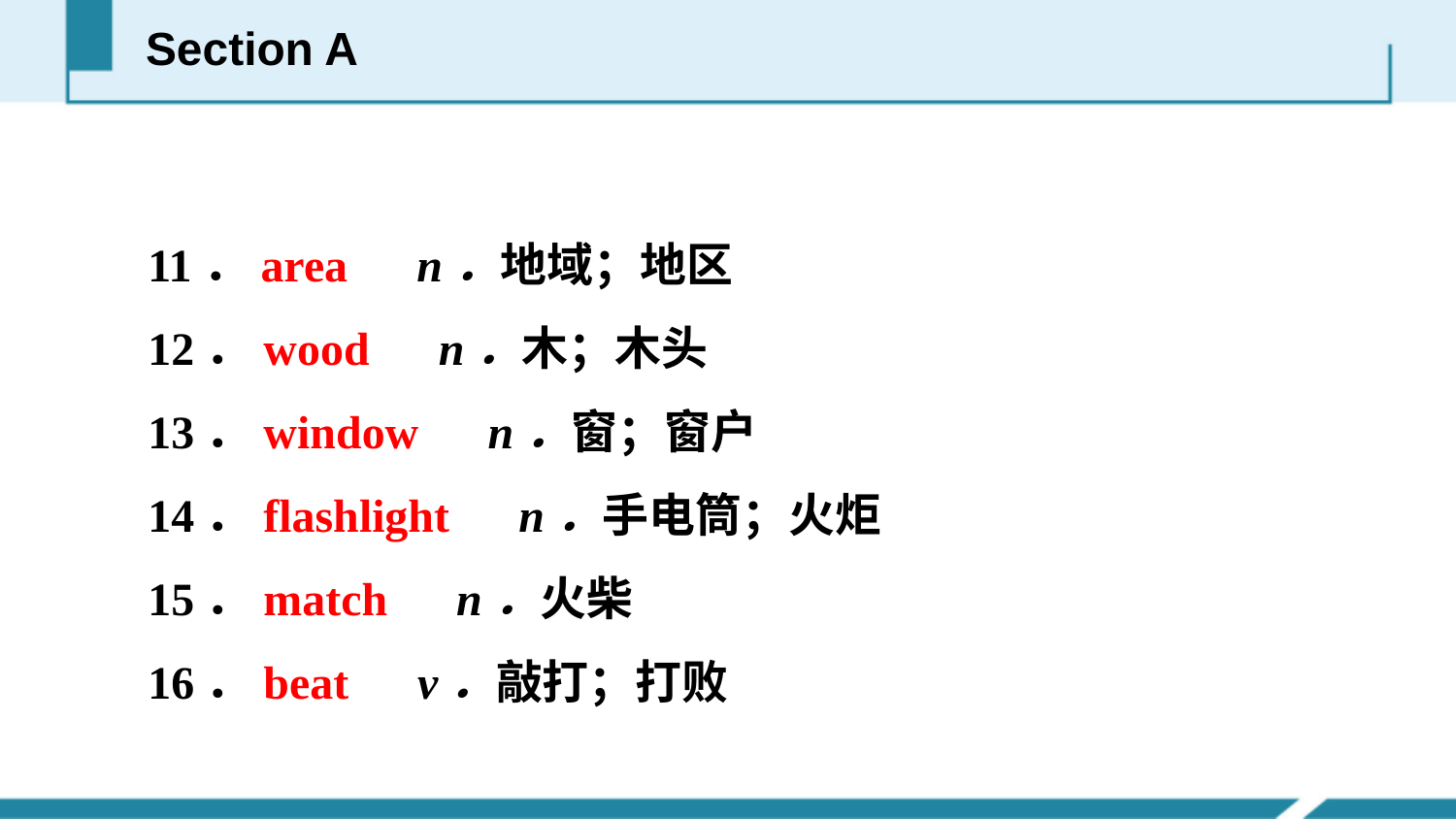

Section A
11．area　n．地域；地区
12．wood　n．木；木头
13．window　n．窗；窗户
14．flashlight　n．手电筒；火炬
15．match　n．火柴
16．beat　v．敲打；打败